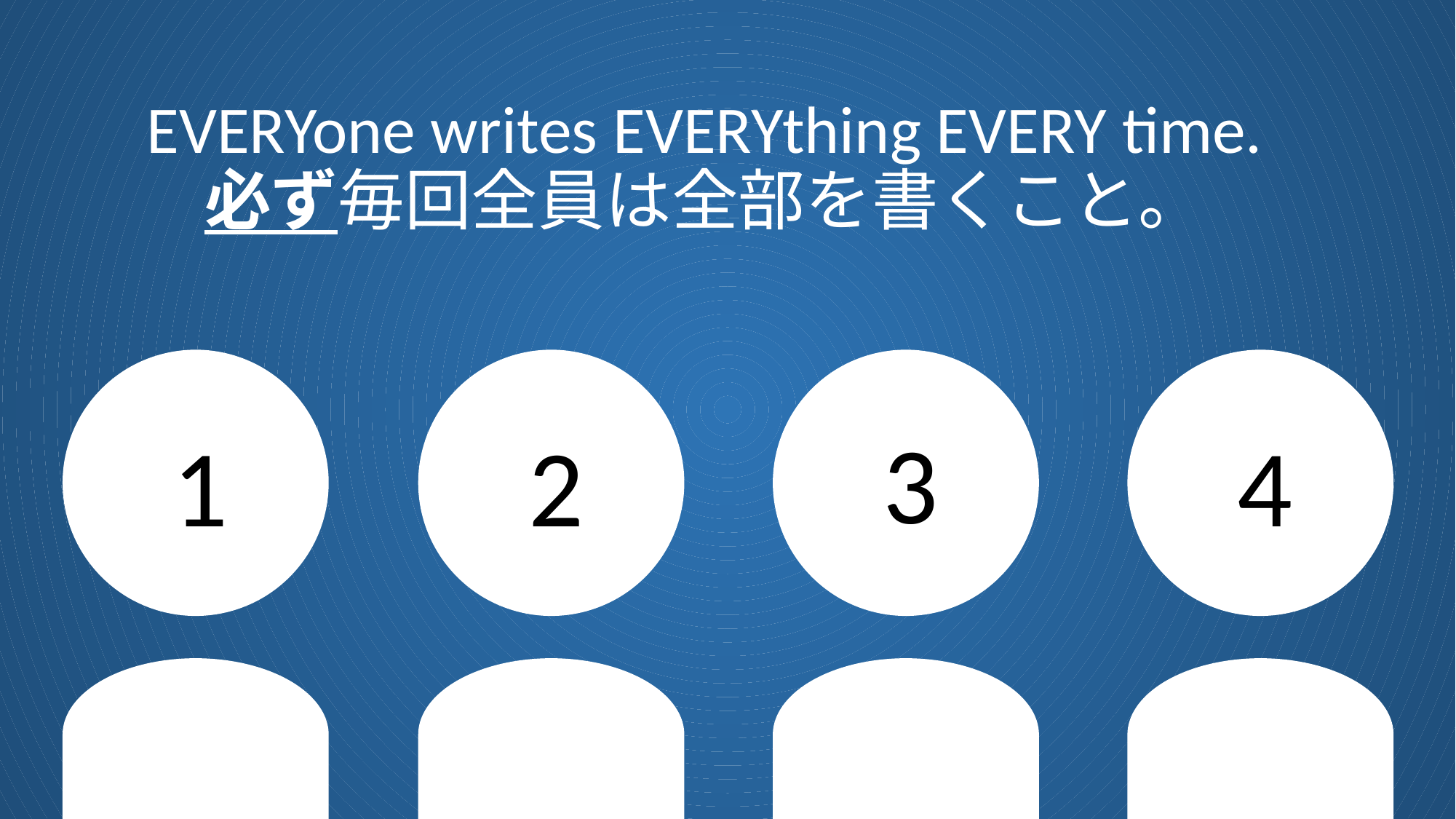

# EVERYone writes EVERYthing EVERY time. 必ず毎回全員は全部を書くこと。

3
2
4
1